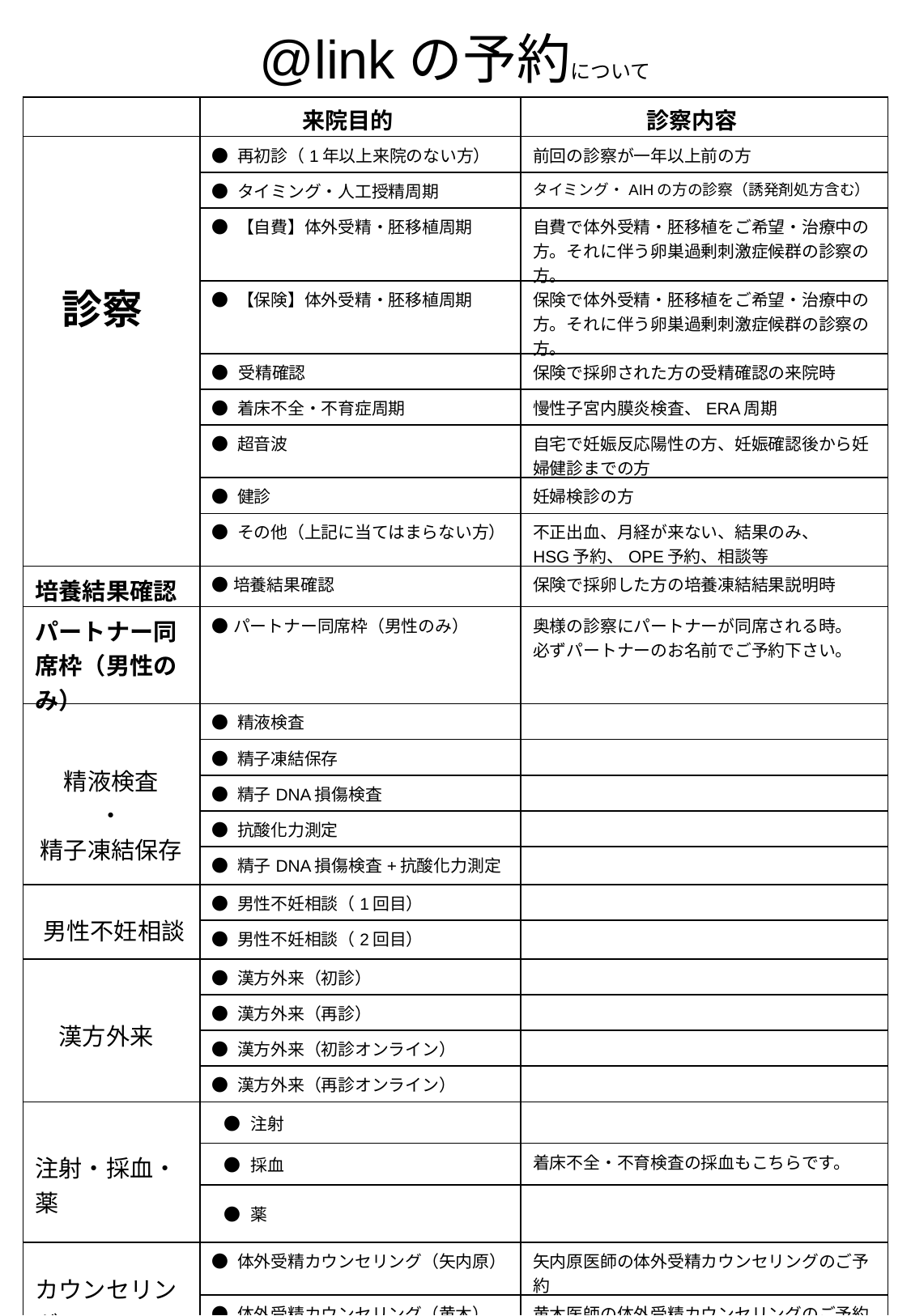

@linkの予約について
|  | 来院目的 | 診察内容 |
| --- | --- | --- |
| 診察 | ● 再初診（1年以上来院のない方） | 前回の診察が一年以上前の方 |
|  | ● タイミング・人工授精周期 | タイミング・AIHの方の診察（誘発剤処方含む） |
|  | ● 【自費】体外受精・胚移植周期 | 自費で体外受精・胚移植をご希望・治療中の方。それに伴う卵巣過剰刺激症候群の診察の方。 |
|  | ● 【保険】体外受精・胚移植周期 | 保険で体外受精・胚移植をご希望・治療中の方。それに伴う卵巣過剰刺激症候群の診察の方。 |
|  | ●　受精確認 | 保険で採卵された方の受精確認の来院時 |
|  | ● 着床不全・不育症周期 | 慢性子宮内膜炎検査、ERA周期 |
|  | ● 超音波 | 自宅で妊娠反応陽性の方、妊娠確認後から妊婦健診までの方 |
|  | ● 健診 | 妊婦検診の方 |
|  | ● その他（上記に当てはまらない方） | 不正出血、月経が来ない、結果のみ、　 HSG予約、OPE予約、相談等 |
| 培養結果確認 | ●培養結果確認 | 保険で採卵した方の培養凍結結果説明時 |
| パートナー同席枠（男性のみ） | ●パートナー同席枠（男性のみ） | 奥様の診察にパートナーが同席される時。 必ずパートナーのお名前でご予約下さい。 |
| 精液検査 ・ 精子凍結保存 | ● 精液検査 |  |
|  | ● 精子凍結保存 |  |
|  | ● 精子DNA損傷検査 |  |
|  | ● 抗酸化力測定 |  |
|  | ● 精子DNA損傷検査+抗酸化力測定 |  |
| 男性不妊相談 | ● 男性不妊相談（1回目） |  |
|  | ● 男性不妊相談（2回目） |  |
| 漢方外来 | ● 漢方外来（初診） |  |
|  | ● 漢方外来（再診） |  |
|  | ● 漢方外来（初診オンライン） |  |
|  | ● 漢方外来（再診オンライン） |  |
| 注射・採血・薬 | ●　注射 |  |
|  | ●　採血 | 着床不全・不育検査の採血もこちらです。 |
|  | ●　薬 |  |
| カウンセリング | ● 体外受精カウンセリング（矢内原） | 矢内原医師の体外受精カウンセリングのご予約 |
|  | ● 体外受精カウンセリング（黄木） | 黄木医師の体外受精カウンセリングのご予約 |
|  | ● 遺伝カウンセリング（近藤） | 近藤医師の遺伝カウンセリングのご予約 |